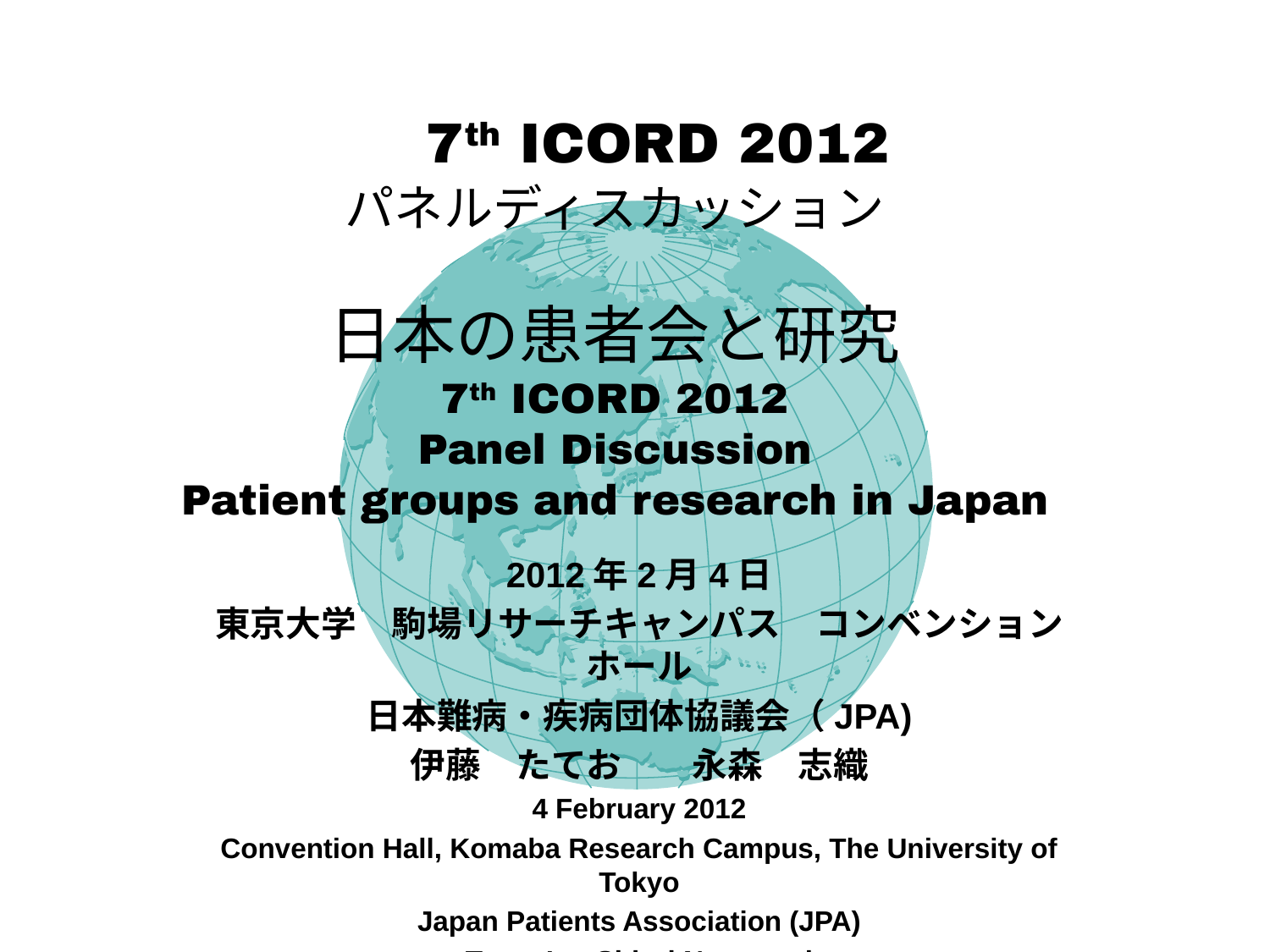

# 7th ICORD 2012 パネルディスカッション 日本の患者会と研究 7th ICORD 2012 Panel Discussion Patient groups and research in Japan
2012年2月4日
東京大学　駒場リサーチキャンパス　コンベンションホール
日本難病・疾病団体協議会（JPA)
伊藤　たてお　　永森　志織
4 February 2012
Convention Hall, Komaba Research Campus, The University of Tokyo
Japan Patients Association (JPA)
Tateo Ito, Shiori Nagamori